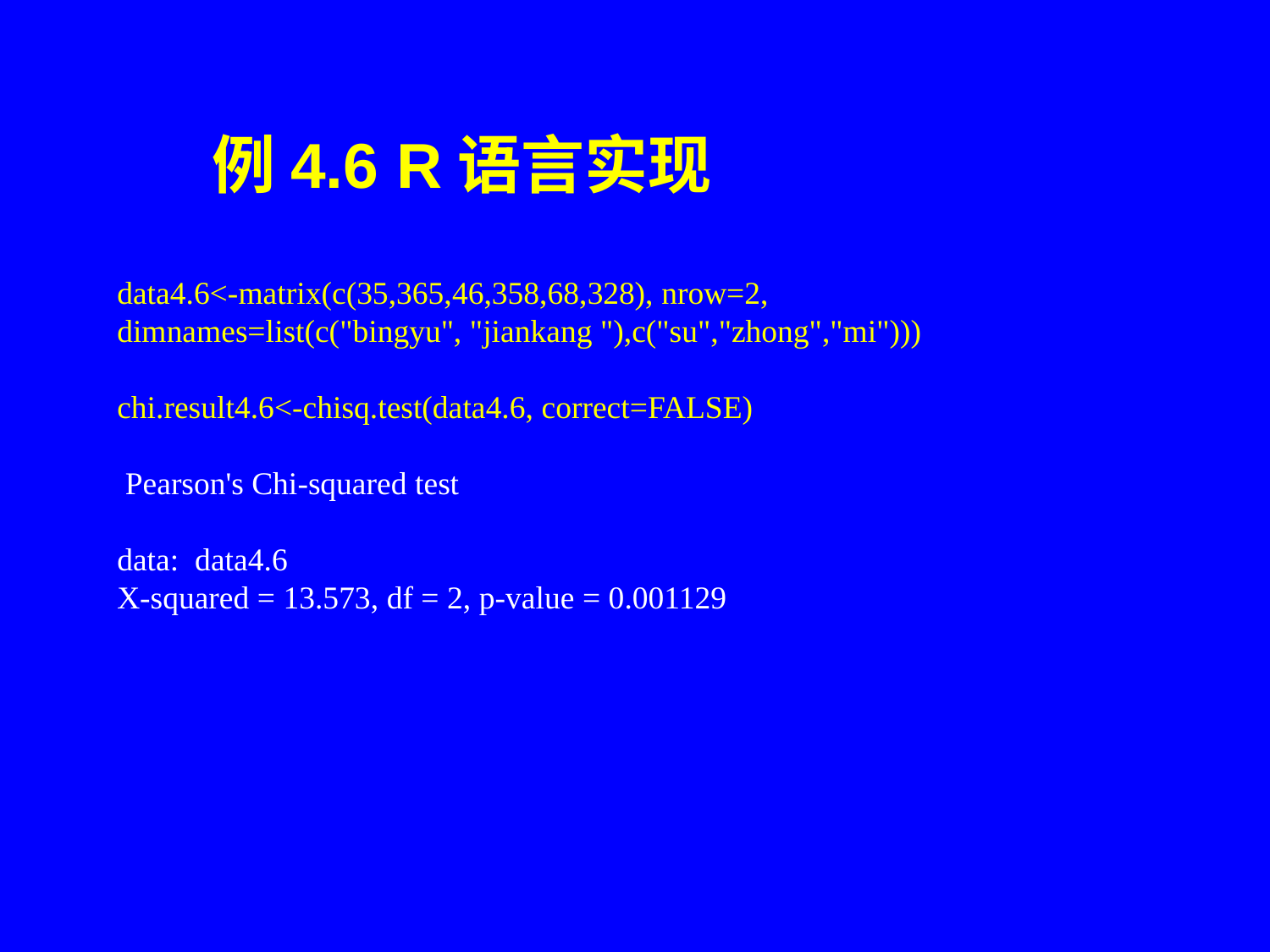

例4.6 R语言实现
data4.6<-matrix(c(35,365,46,358,68,328), nrow=2,
dimnames=list(c("bingyu", "jiankang "),c("su","zhong","mi")))

chi.result4.6<-chisq.test(data4.6, correct=FALSE)

 Pearson's Chi-squared test

data:  data4.6
X-squared = 13.573, df = 2, p-value = 0.001129